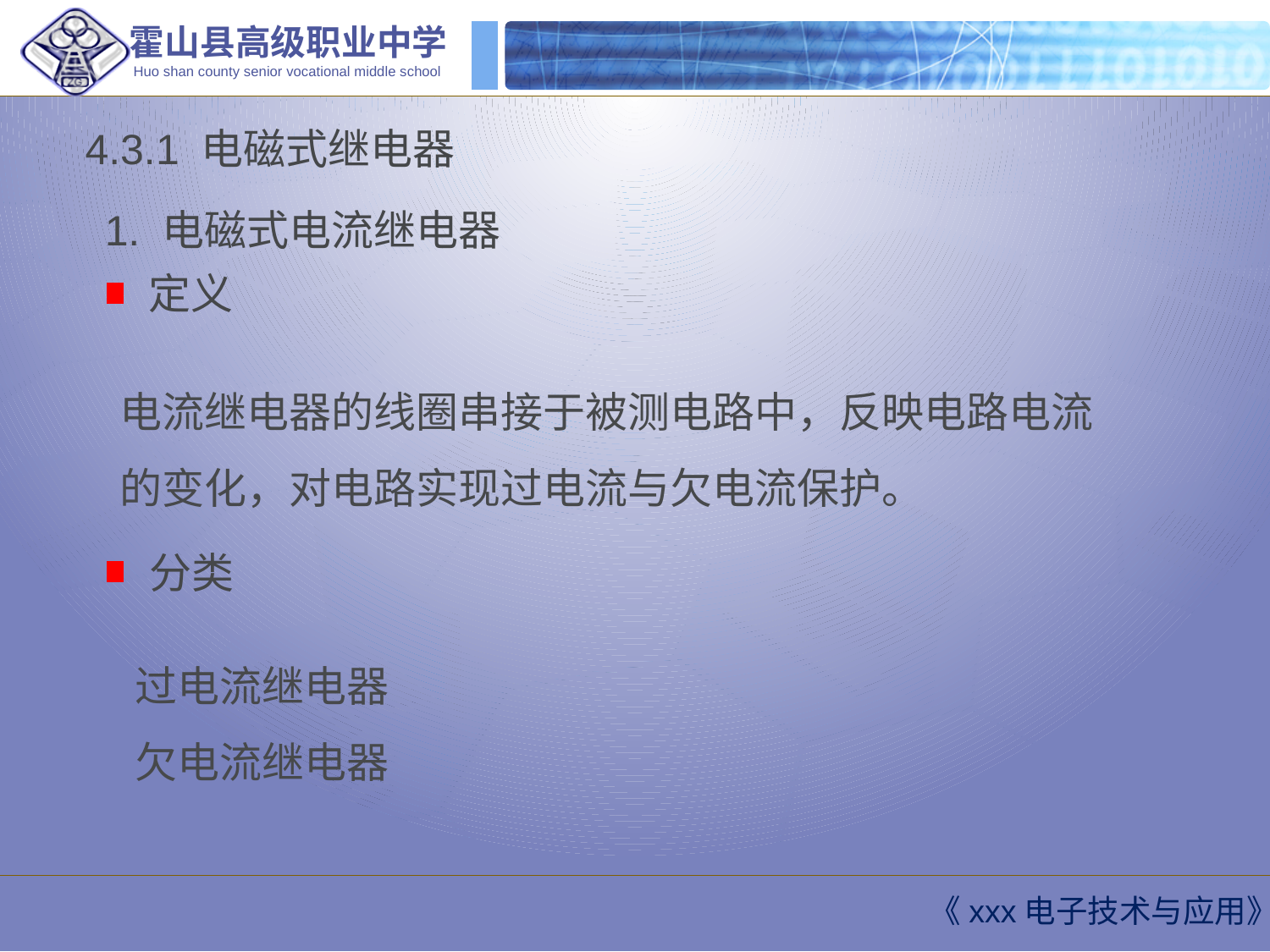

4.3.1 电磁式继电器
1. 电磁式电流继电器
定义

电流继电器的线圈串接于被测电路中，反映电路电流的变化，对电路实现过电流与欠电流保护。

分类

过电流继电器
欠电流继电器